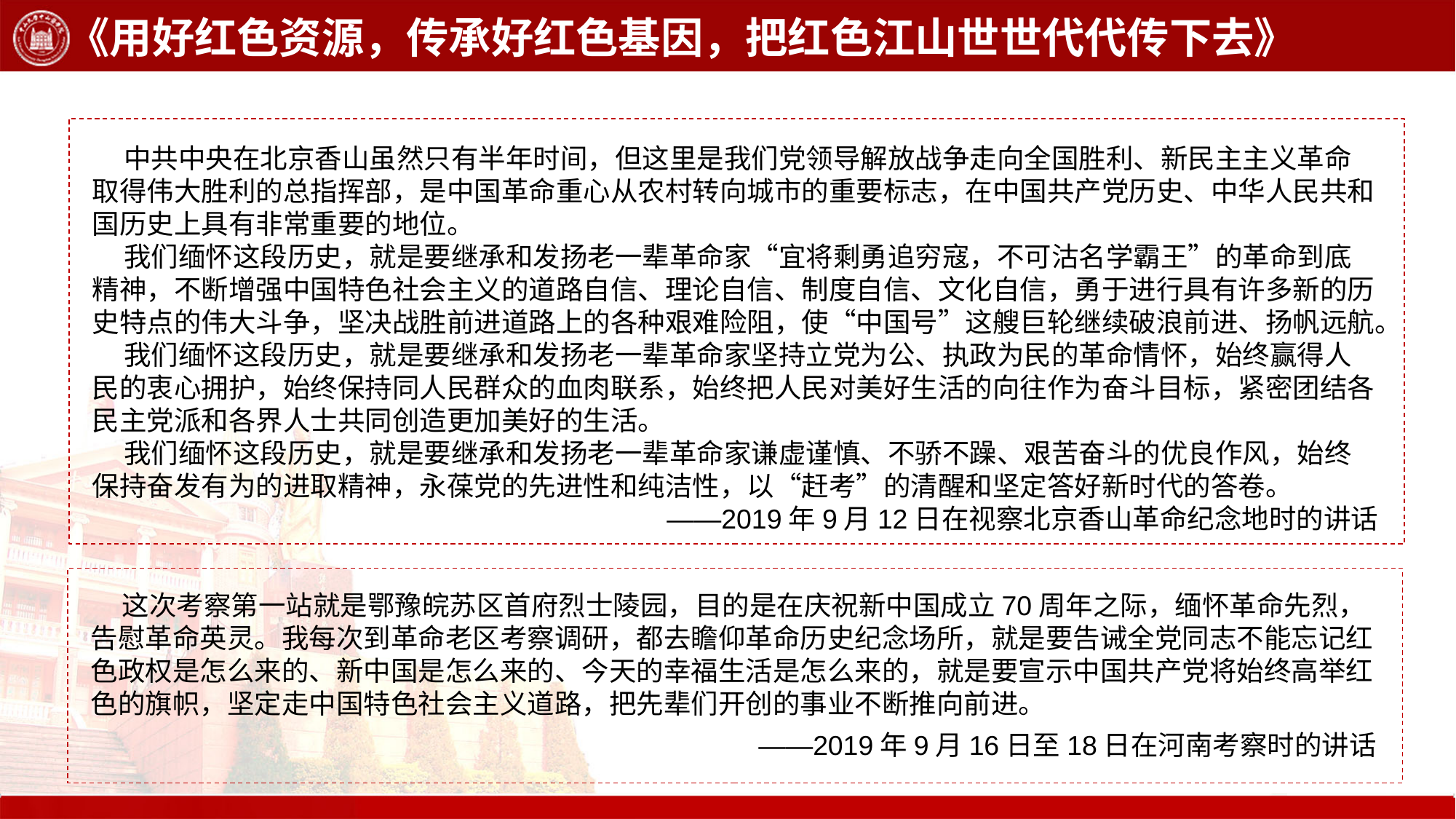

《用好红色资源，传承好红色基因，把红色江山世世代代传下去》

    中共中央在北京香山虽然只有半年时间，但这里是我们党领导解放战争走向全国胜利、新民主主义革命取得伟大胜利的总指挥部，是中国革命重心从农村转向城市的重要标志，在中国共产党历史、中华人民共和国历史上具有非常重要的地位。
    我们缅怀这段历史，就是要继承和发扬老一辈革命家“宜将剩勇追穷寇，不可沽名学霸王”的革命到底精神，不断增强中国特色社会主义的道路自信、理论自信、制度自信、文化自信，勇于进行具有许多新的历史特点的伟大斗争，坚决战胜前进道路上的各种艰难险阻，使“中国号”这艘巨轮继续破浪前进、扬帆远航。
    我们缅怀这段历史，就是要继承和发扬老一辈革命家坚持立党为公、执政为民的革命情怀，始终赢得人民的衷心拥护，始终保持同人民群众的血肉联系，始终把人民对美好生活的向往作为奋斗目标，紧密团结各民主党派和各界人士共同创造更加美好的生活。
    我们缅怀这段历史，就是要继承和发扬老一辈革命家谦虚谨慎、不骄不躁、艰苦奋斗的优良作风，始终保持奋发有为的进取精神，永葆党的先进性和纯洁性，以“赶考”的清醒和坚定答好新时代的答卷。
——2019年9月12日在视察北京香山革命纪念地时的讲话

    这次考察第一站就是鄂豫皖苏区首府烈士陵园，目的是在庆祝新中国成立70周年之际，缅怀革命先烈，告慰革命英灵。我每次到革命老区考察调研，都去瞻仰革命历史纪念场所，就是要告诫全党同志不能忘记红色政权是怎么来的、新中国是怎么来的、今天的幸福生活是怎么来的，就是要宣示中国共产党将始终高举红色的旗帜，坚定走中国特色社会主义道路，把先辈们开创的事业不断推向前进。
——2019年9月16日至18日在河南考察时的讲话